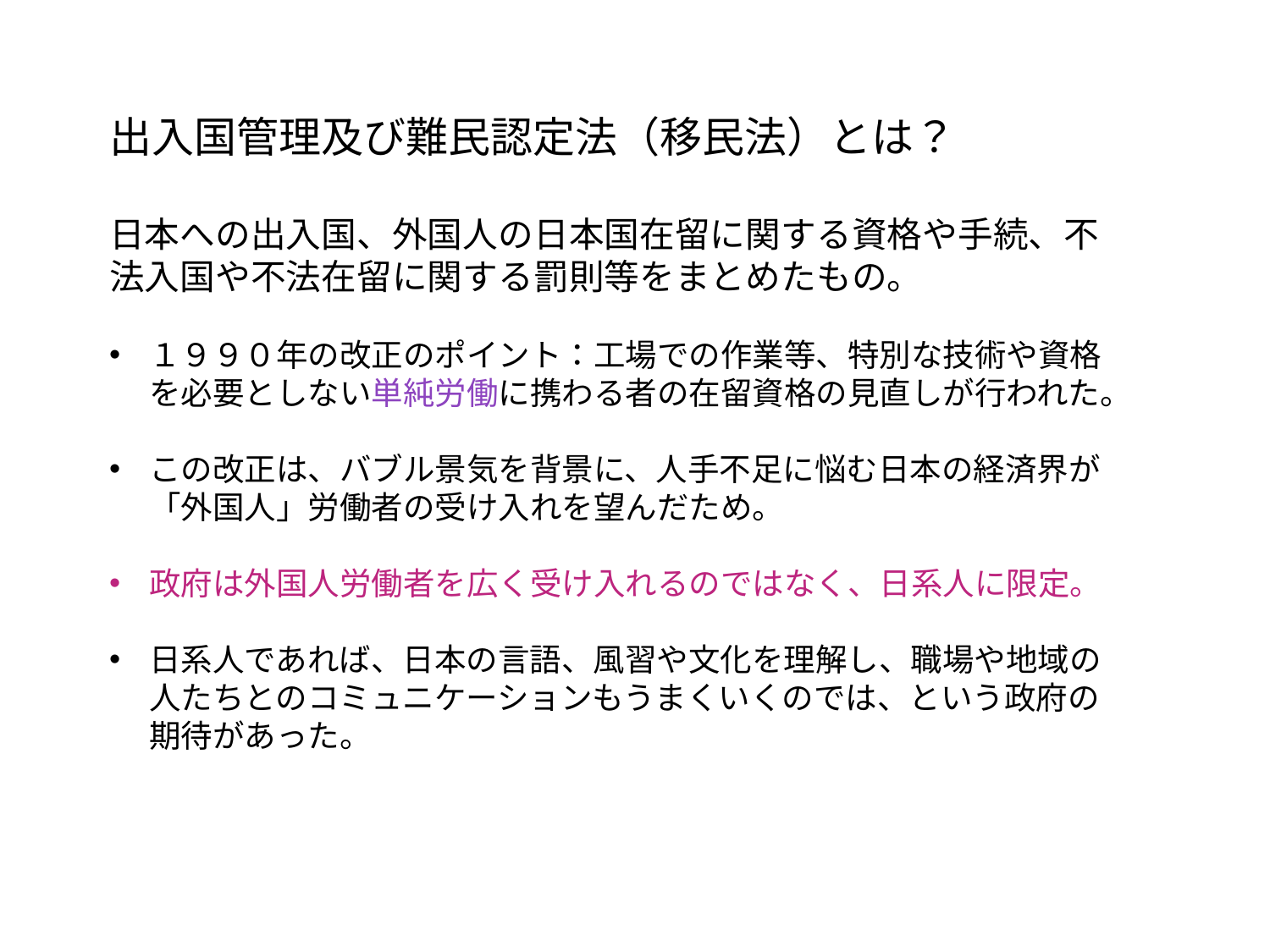

出入国管理及び難民認定法（移民法）とは？

日本への出入国、外国人の日本国在留に関する資格や手続、不法入国や不法在留に関する罰則等をまとめたもの。

１９９０年の改正のポイント：工場での作業等、特別な技術や資格を必要としない単純労働に携わる者の在留資格の見直しが行われた。

この改正は、バブル景気を背景に、人手不足に悩む日本の経済界が「外国人」労働者の受け入れを望んだため。

政府は外国人労働者を広く受け入れるのではなく、日系人に限定。

日系人であれば、日本の言語、風習や文化を理解し、職場や地域の人たちとのコミュニケーションもうまくいくのでは、という政府の期待があった。